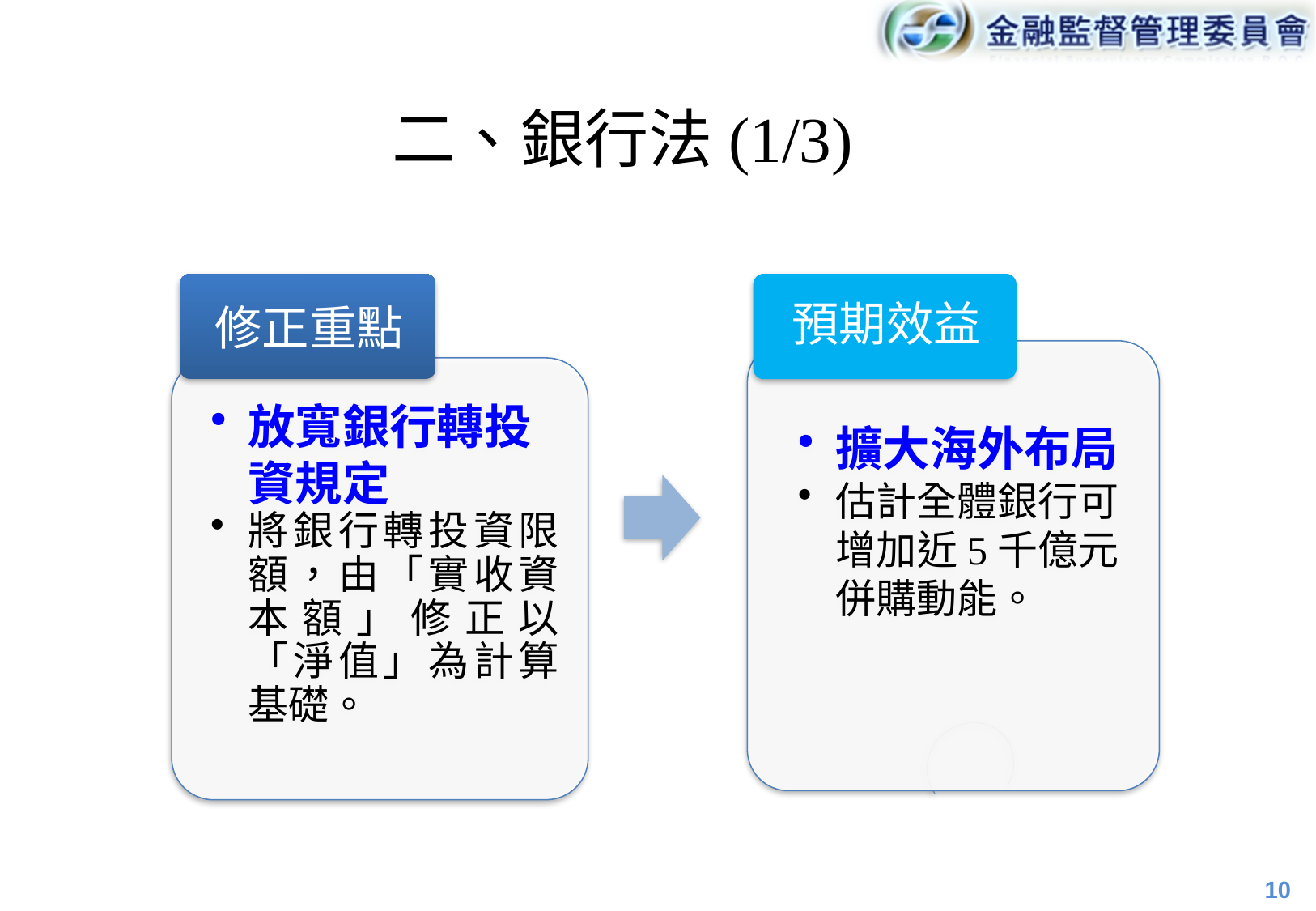

二、銀行法(1/3)
放寬銀行轉投資規定
將銀行轉投資限額，由「實收資本額」修正以「淨值」為計算基礎。
修正重點
擴大海外布局
估計全體銀行可增加近5千億元併購動能。

預期效益

10